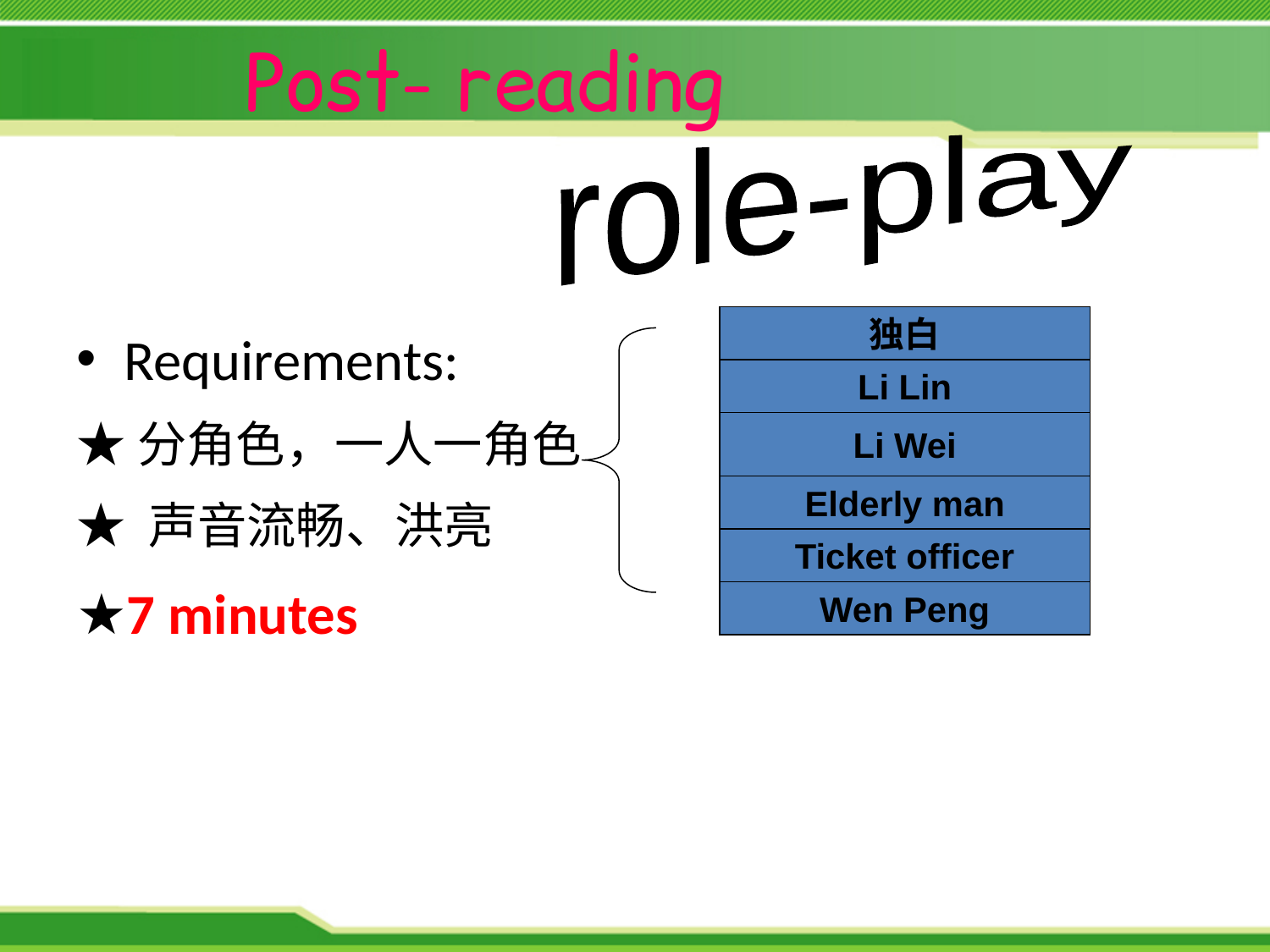

Post- reading
role-play
独白
Requirements:
★分角色，一人一角色
★ 声音流畅、洪亮
★7 minutes

Li Lin
Li Wei
Elderly man
Ticket officer
Wen Peng